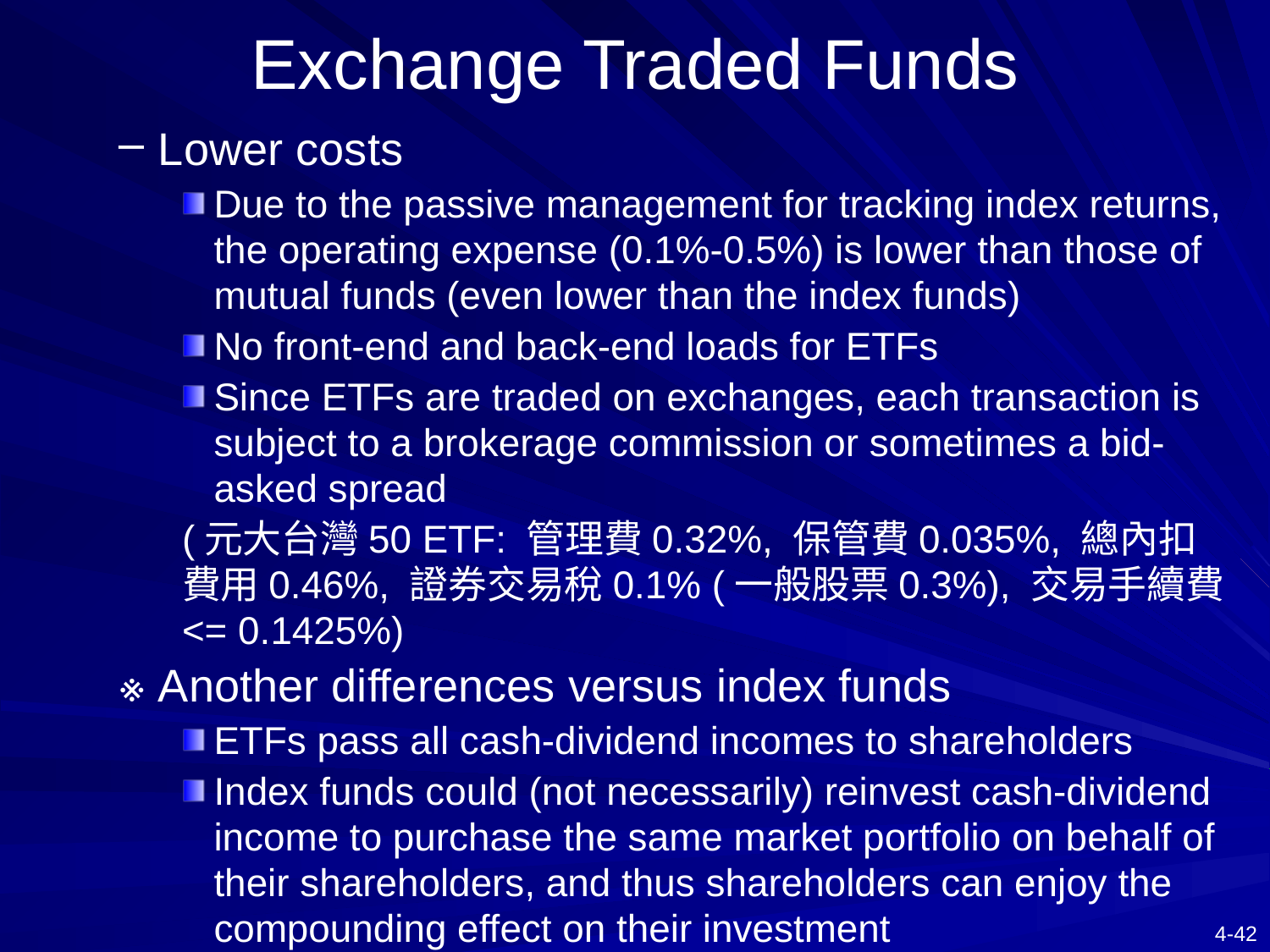

# Exchange Traded Funds
Lower costs
Due to the passive management for tracking index returns, the operating expense (0.1%-0.5%) is lower than those of mutual funds (even lower than the index funds)
No front-end and back-end loads for ETFs
Since ETFs are traded on exchanges, each transaction is subject to a brokerage commission or sometimes a bid-asked spread
(元大台灣50 ETF: 管理費0.32%, 保管費0.035%, 總內扣費用0.46%, 證券交易稅0.1% (一般股票0.3%), 交易手續費 <= 0.1425%)
※ Another differences versus index funds
ETFs pass all cash-dividend incomes to shareholders
Index funds could (not necessarily) reinvest cash-dividend income to purchase the same market portfolio on behalf of their shareholders, and thus shareholders can enjoy the compounding effect on their investment